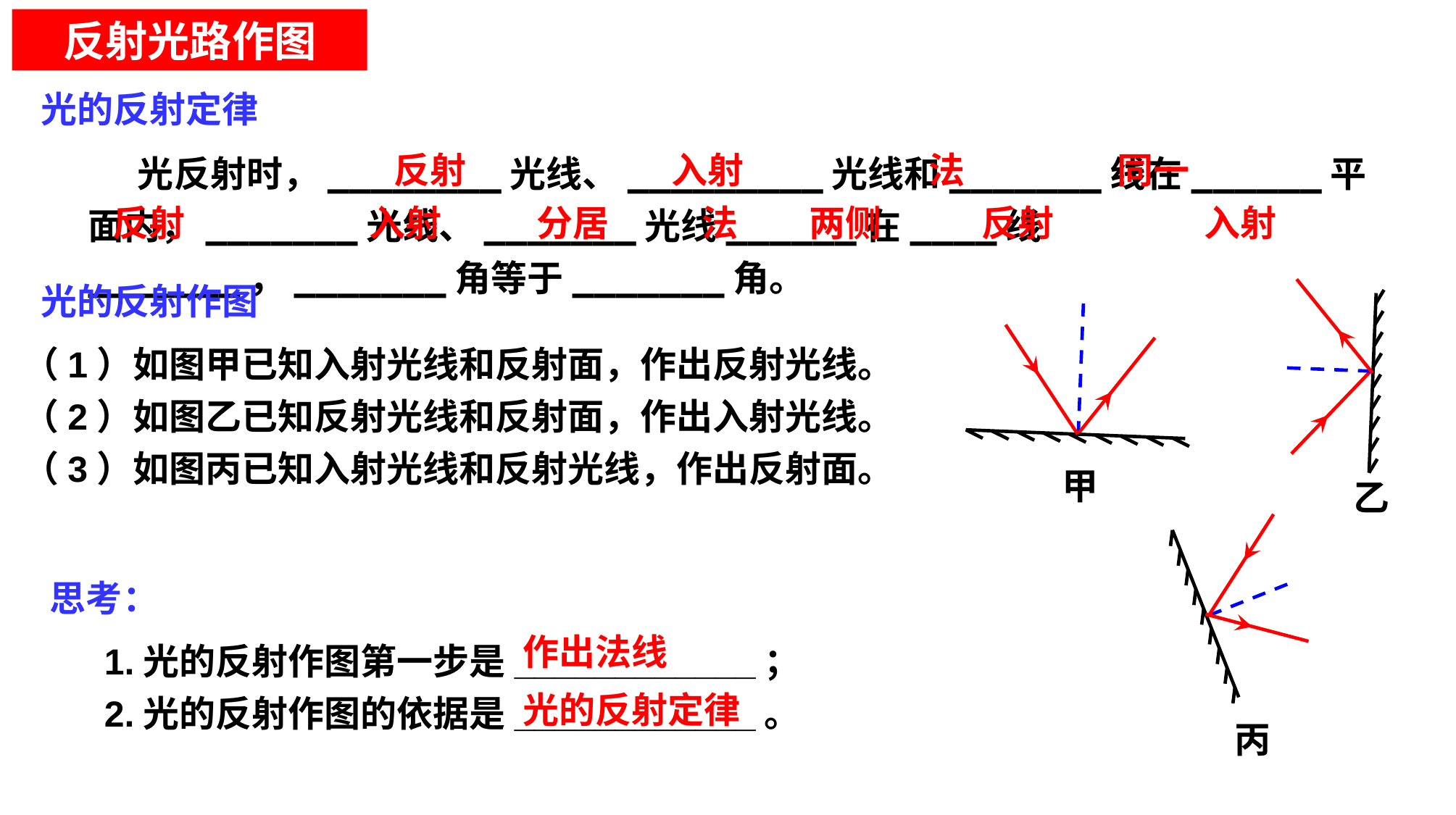

反射光路作图
光的反射定律
     光反射时，________光线、_________光线和_______线在______平面内，_______光线、_______光线______在____线_______，_______角等于_______角。
反射
入射
法
同一
入射
分居
法
两侧
入射
反射
反射
光的反射作图

甲
乙

丙

（1）如图甲已知入射光线和反射面，作出反射光线。
（2）如图乙已知反射光线和反射面，作出入射光线。
（3）如图丙已知入射光线和反射光线，作出反射面。

思考：
1.光的反射作图第一步是____________；
2.光的反射作图的依据是____________。

作出法线
光的反射定律